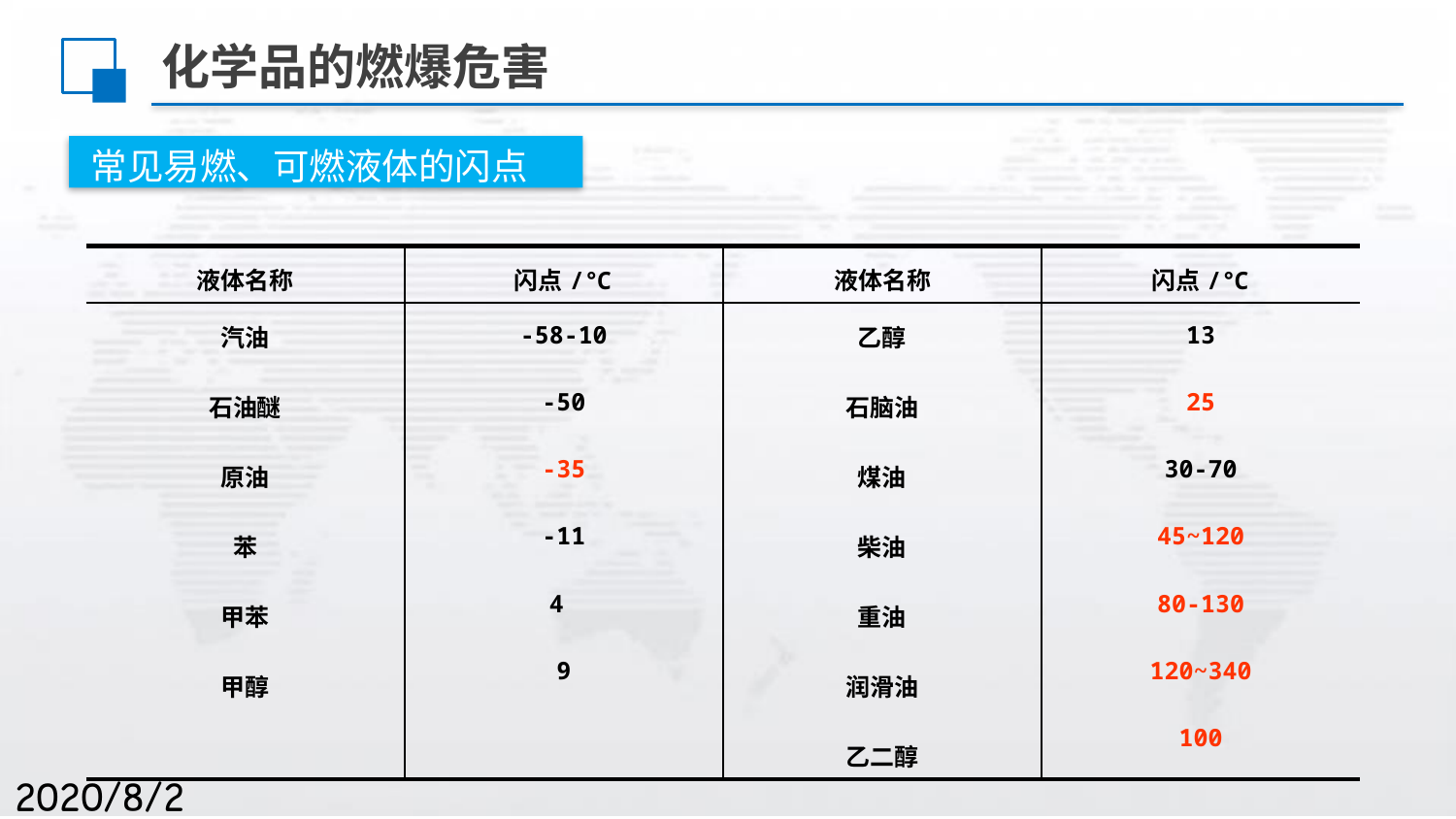

化学品的燃爆危害
常见易燃、可燃液体的闪点
| 液体名称 | 闪点/℃ | 液体名称 | 闪点/℃ |
| --- | --- | --- | --- |
| 汽油 石油醚 原油 苯 甲苯 甲醇 | -58-10 -50 -35 -11 4 9 | 乙醇 石脑油 煤油 柴油 重油 润滑油 乙二醇 | 13 25 30-70 45~120 80-130 120~340 100 |
2020/8/2